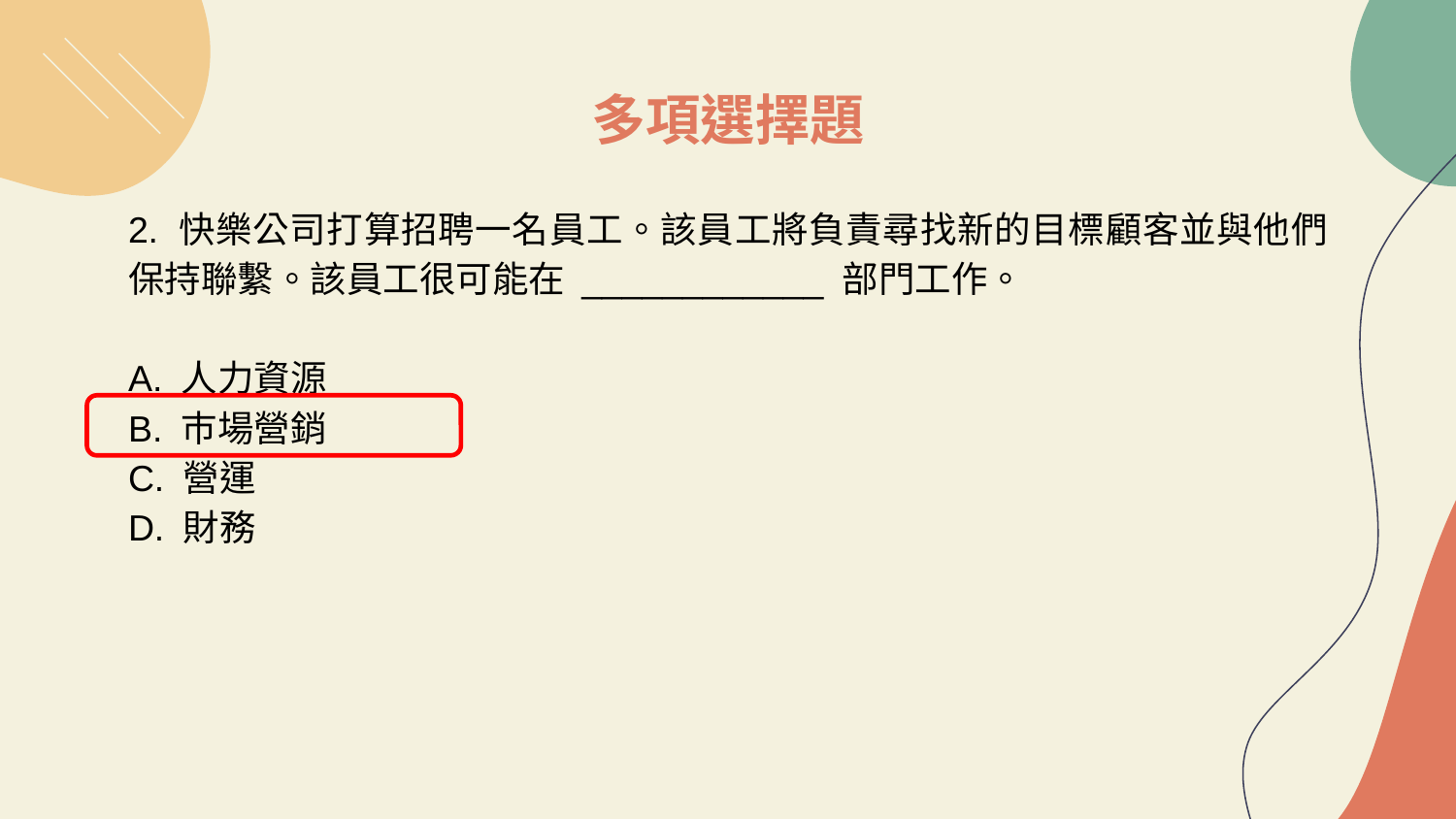

# 多項選擇題
2. 快樂公司打算招聘一名員工。該員工將負責尋找新的目標顧客並與他們保持聯繫。該員工很可能在 ____________ 部門工作。

A. 人力資源
B. 巿場營銷
C. 營運
D. 財務